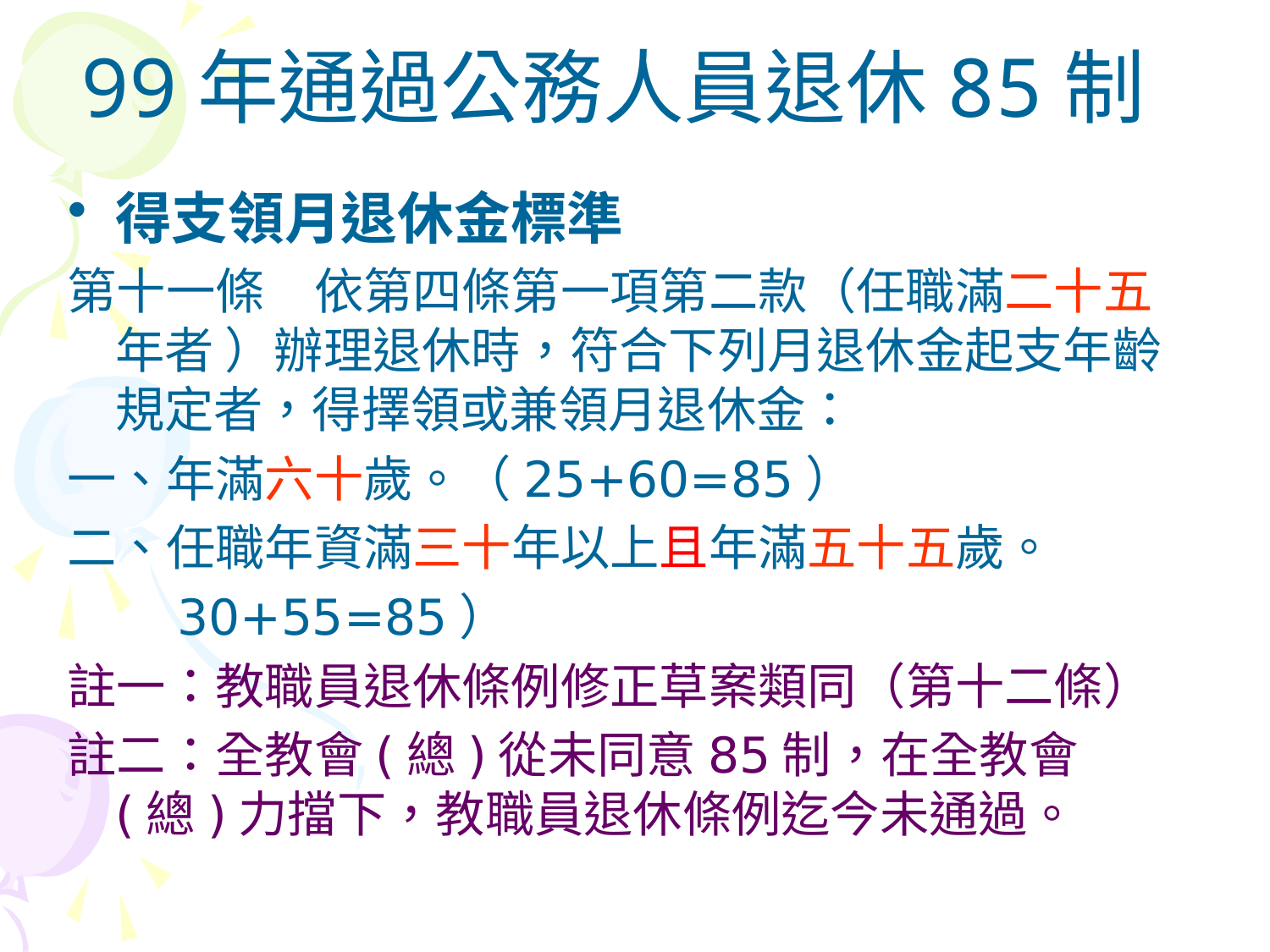

99年通過公務人員退休85制
得支領月退休金標準
第十一條　依第四條第一項第二款（任職滿二十五年者 ）辦理退休時，符合下列月退休金起支年齡規定者，得擇領或兼領月退休金：
一、年滿六十歲。（25+60=85）
二、任職年資滿三十年以上且年滿五十五歲。
       30+55=85）
註一：教職員退休條例修正草案類同（第十二條）
註二：全教會(總)從未同意85制，在全教會(總)力擋下，教職員退休條例迄今未通過。